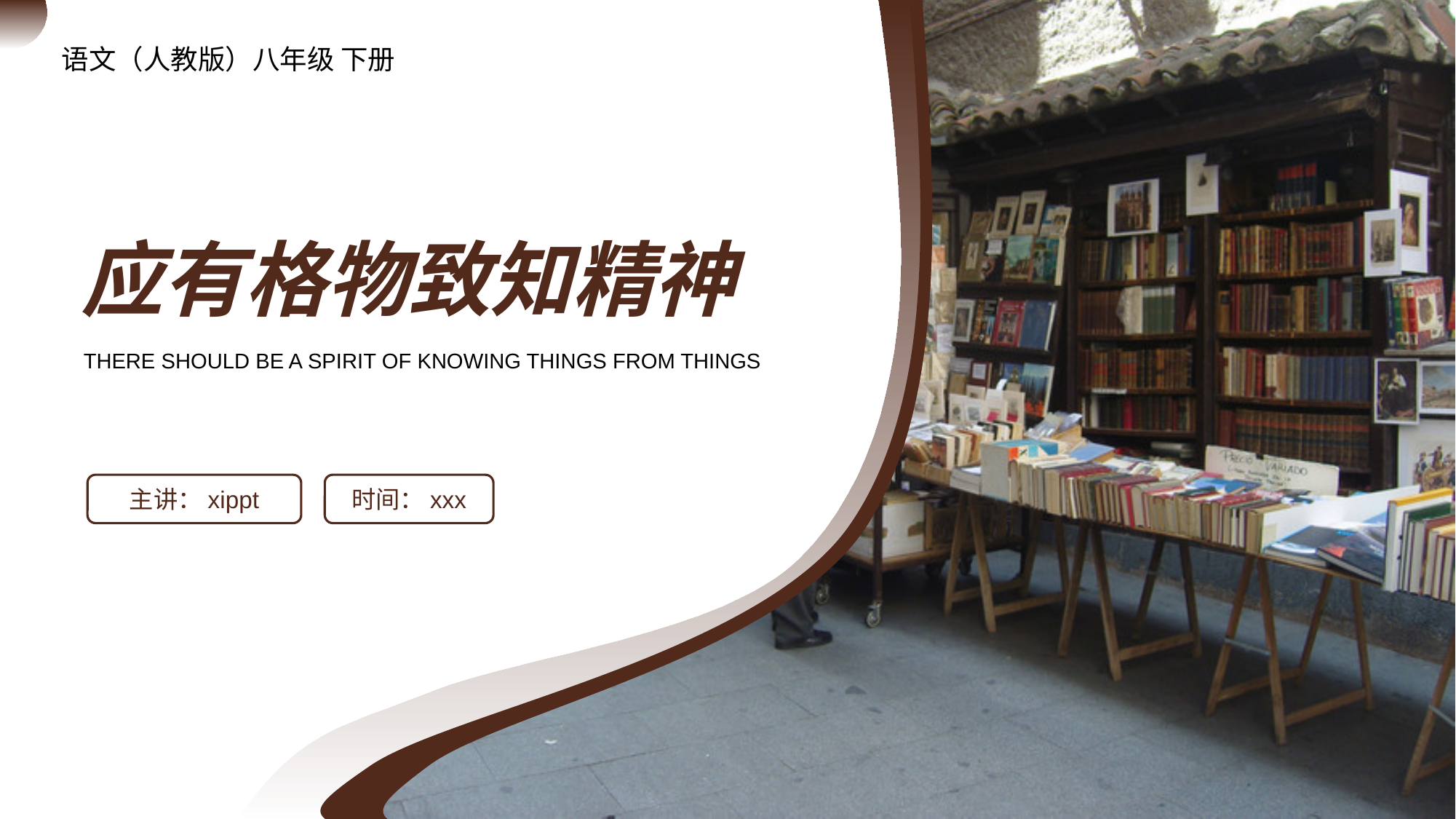

语文（人教版）八年级 下册
应有格物致知精神
THERE SHOULD BE A SPIRIT OF KNOWING THINGS FROM THINGS
主讲：xippt
时间：xxx